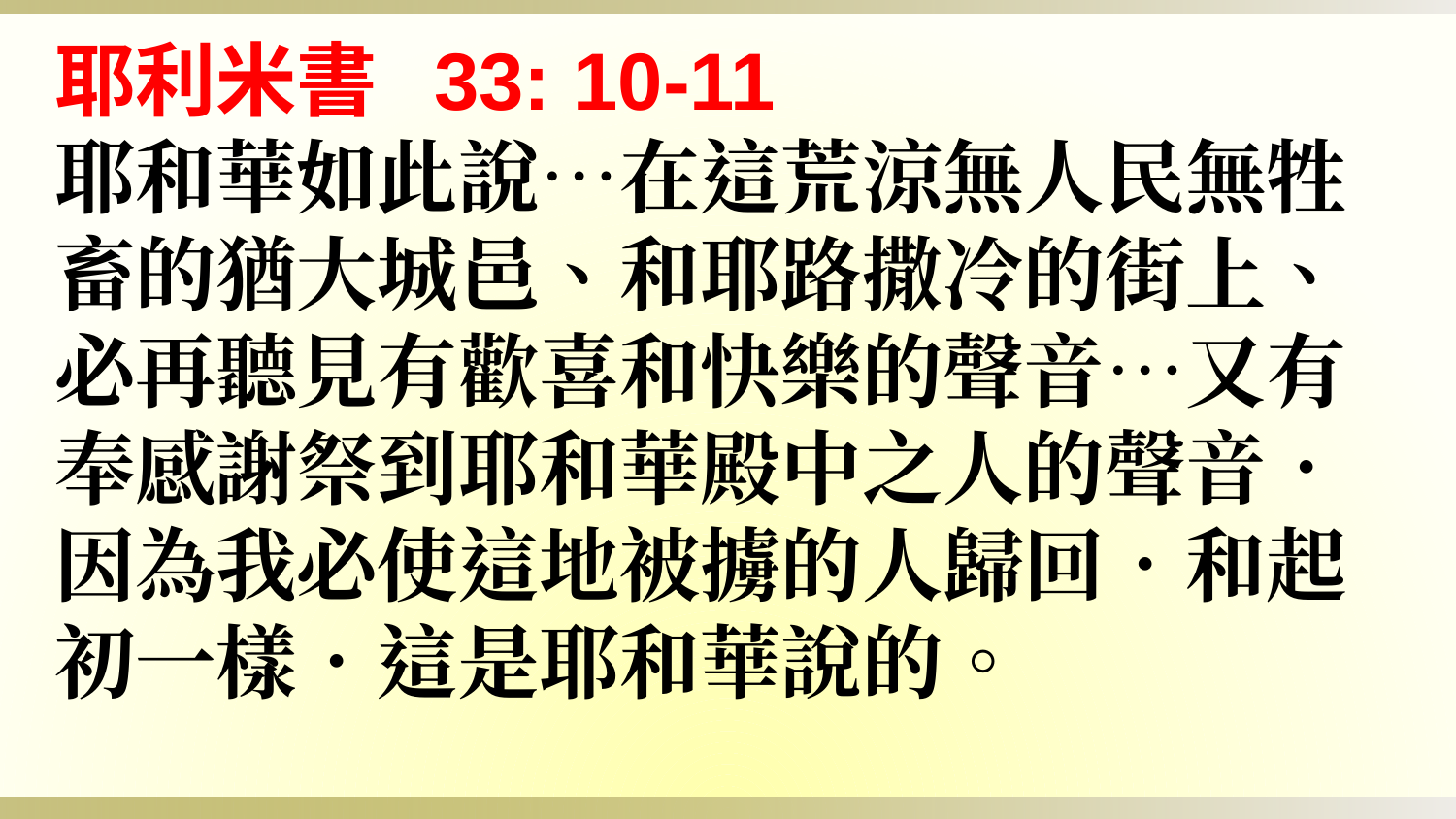

耶利米書  33: 10-11
耶和華如此說…在這荒涼無人民無牲畜的猶大城邑、和耶路撒冷的街上、必再聽見有歡喜和快樂的聲音…又有奉感謝祭到耶和華殿中之人的聲音．因為我必使這地被擄的人歸回．和起初一樣．這是耶和華說的。